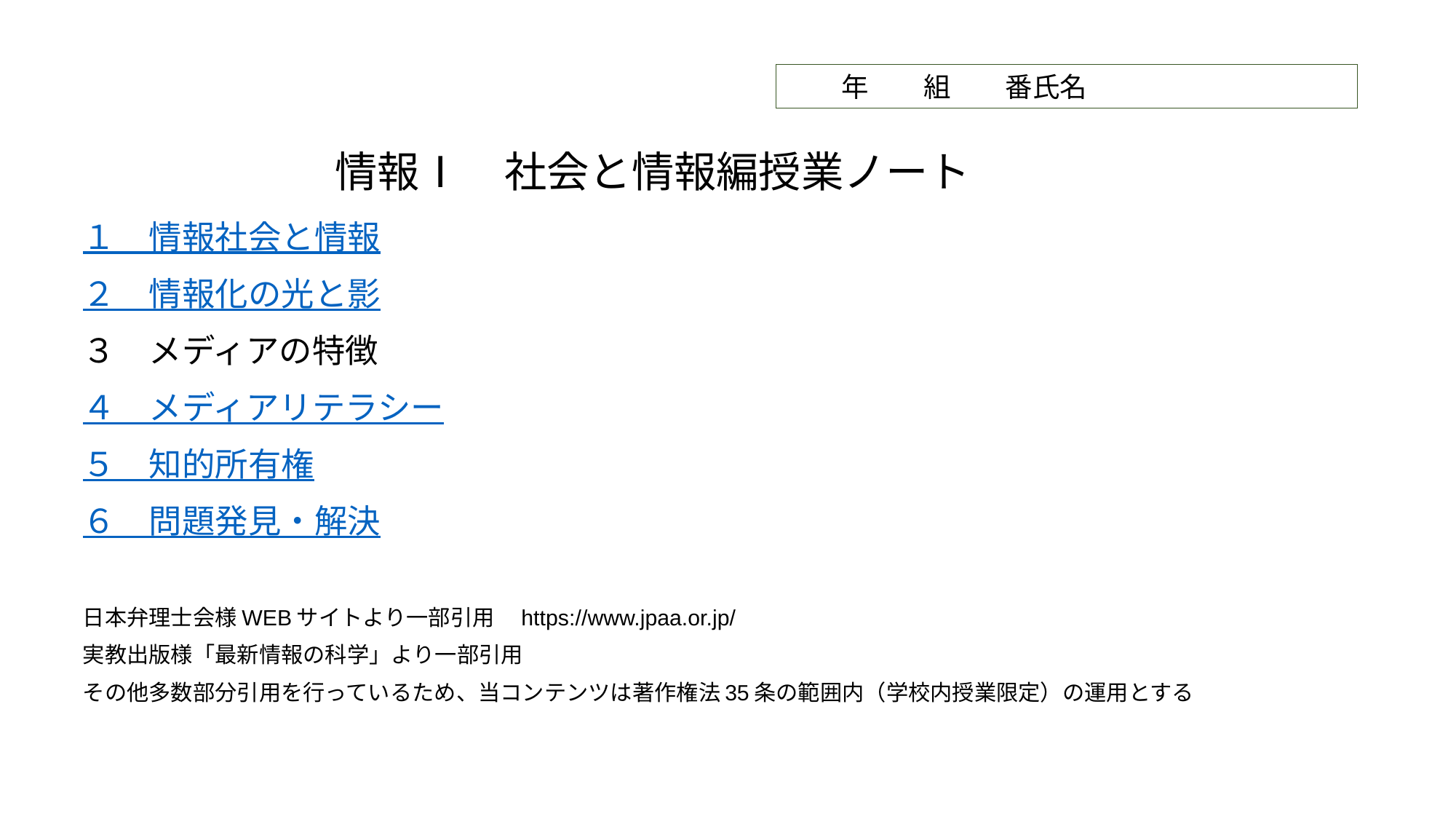

年　　組　　番氏名
情報Ⅰ　社会と情報編授業ノート
１　情報社会と情報
２　情報化の光と影
３　メディアの特徴
４　メディアリテラシー
５　知的所有権
６　問題発見・解決

日本弁理士会様WEBサイトより一部引用　https://www.jpaa.or.jp/
実教出版様「最新情報の科学」より一部引用
その他多数部分引用を行っているため、当コンテンツは著作権法35条の範囲内（学校内授業限定）の運用とする